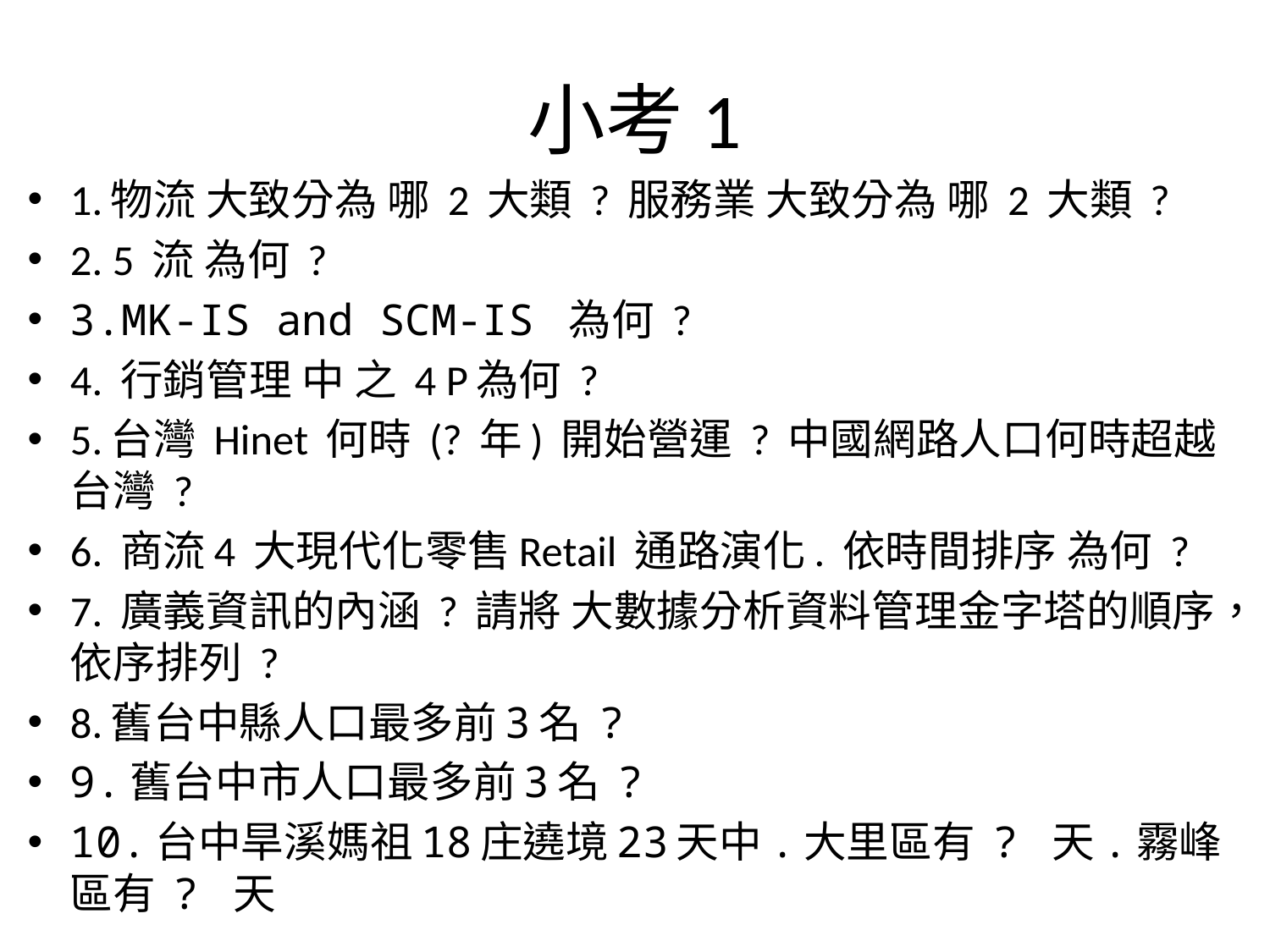

# 小考1
1.物流 大致分為 哪 2 大類 ? 服務業 大致分為 哪 2 大類 ?
2. 5 流 為何 ?
3.MK-IS and SCM-IS 為何 ?
4. 行銷管理 中 之 4 P為何 ?
5.台灣 Hinet 何時 (? 年) 開始營運 ? 中國網路人口何時超越台灣 ?
6. 商流4 大現代化零售Retail 通路演化. 依時間排序 為何 ?
7. 廣義資訊的內涵 ? 請將 大數據分析資料管理金字塔的順序，依序排列 ?
8.舊台中縣人口最多前3名 ?
9.舊台中市人口最多前3名 ?
10.台中旱溪媽祖18庄遶境23天中.大里區有 ? 天.霧峰區有 ? 天